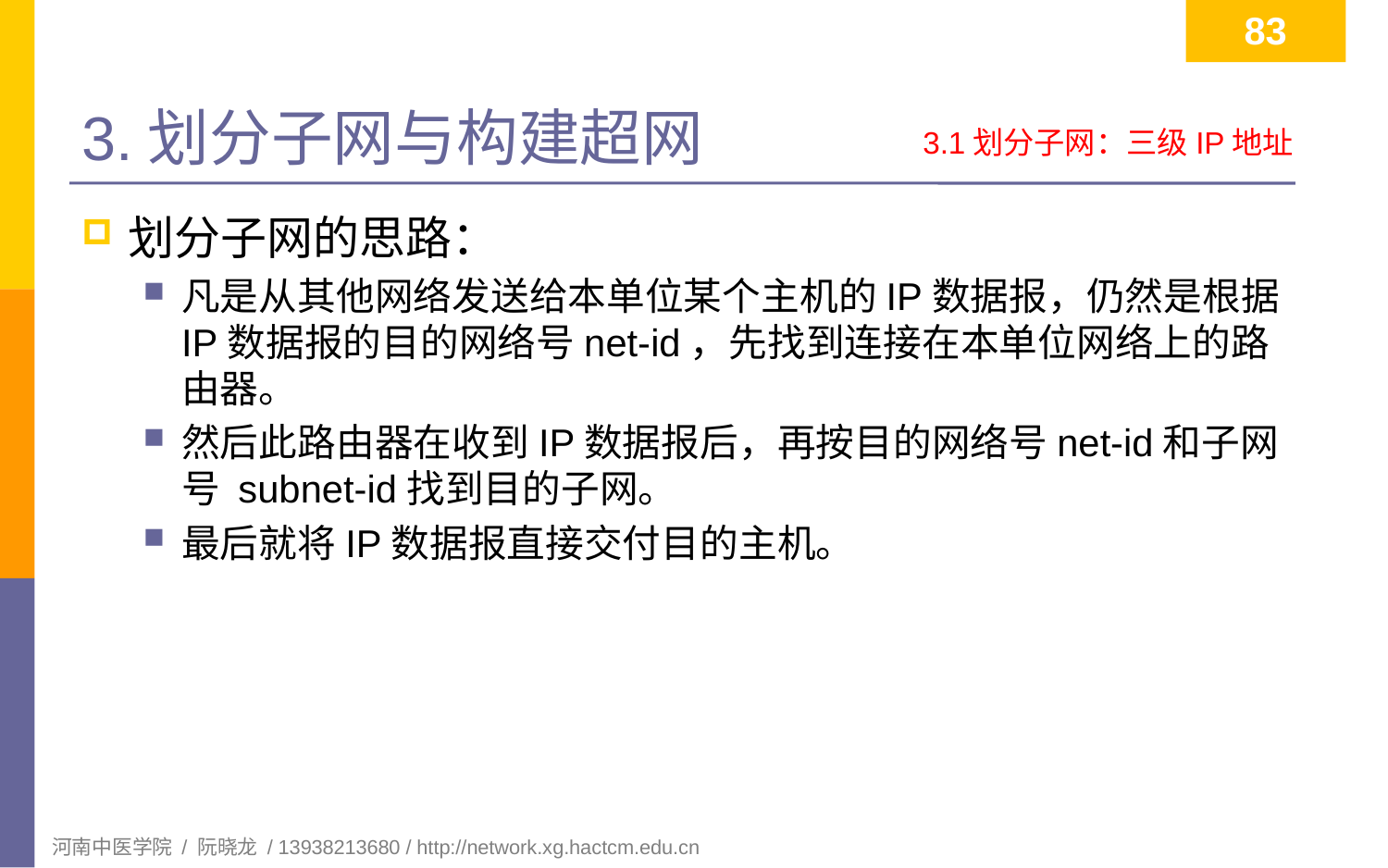

83
# 3.划分子网与构建超网
3.1划分子网：三级IP地址
划分子网的思路：
凡是从其他网络发送给本单位某个主机的IP数据报，仍然是根据IP数据报的目的网络号net-id，先找到连接在本单位网络上的路由器。
然后此路由器在收到IP数据报后，再按目的网络号net-id和子网号 subnet-id找到目的子网。
最后就将IP数据报直接交付目的主机。